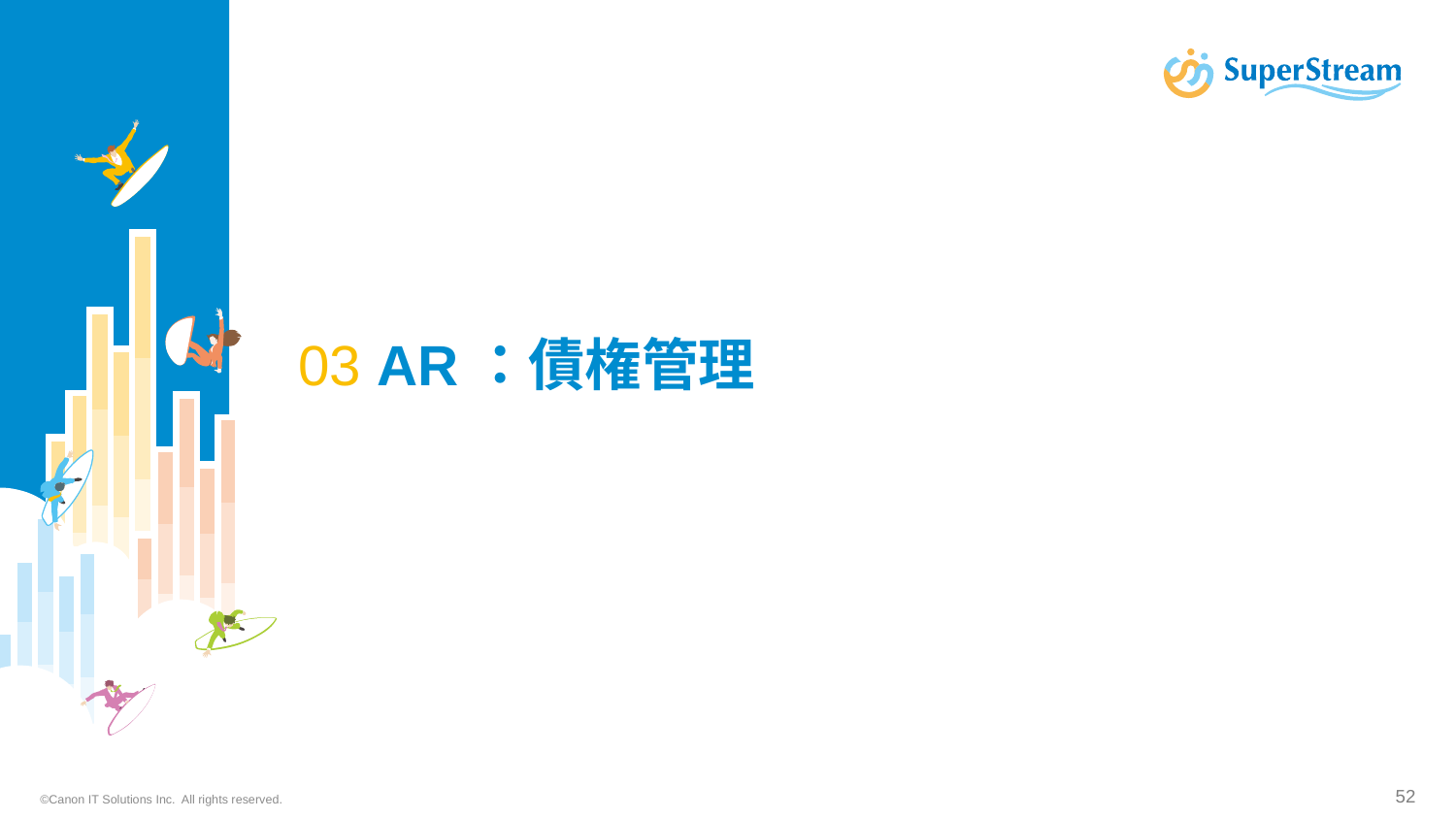

# 03 AR：債権管理
©Canon IT Solutions Inc.  All rights reserved.
52